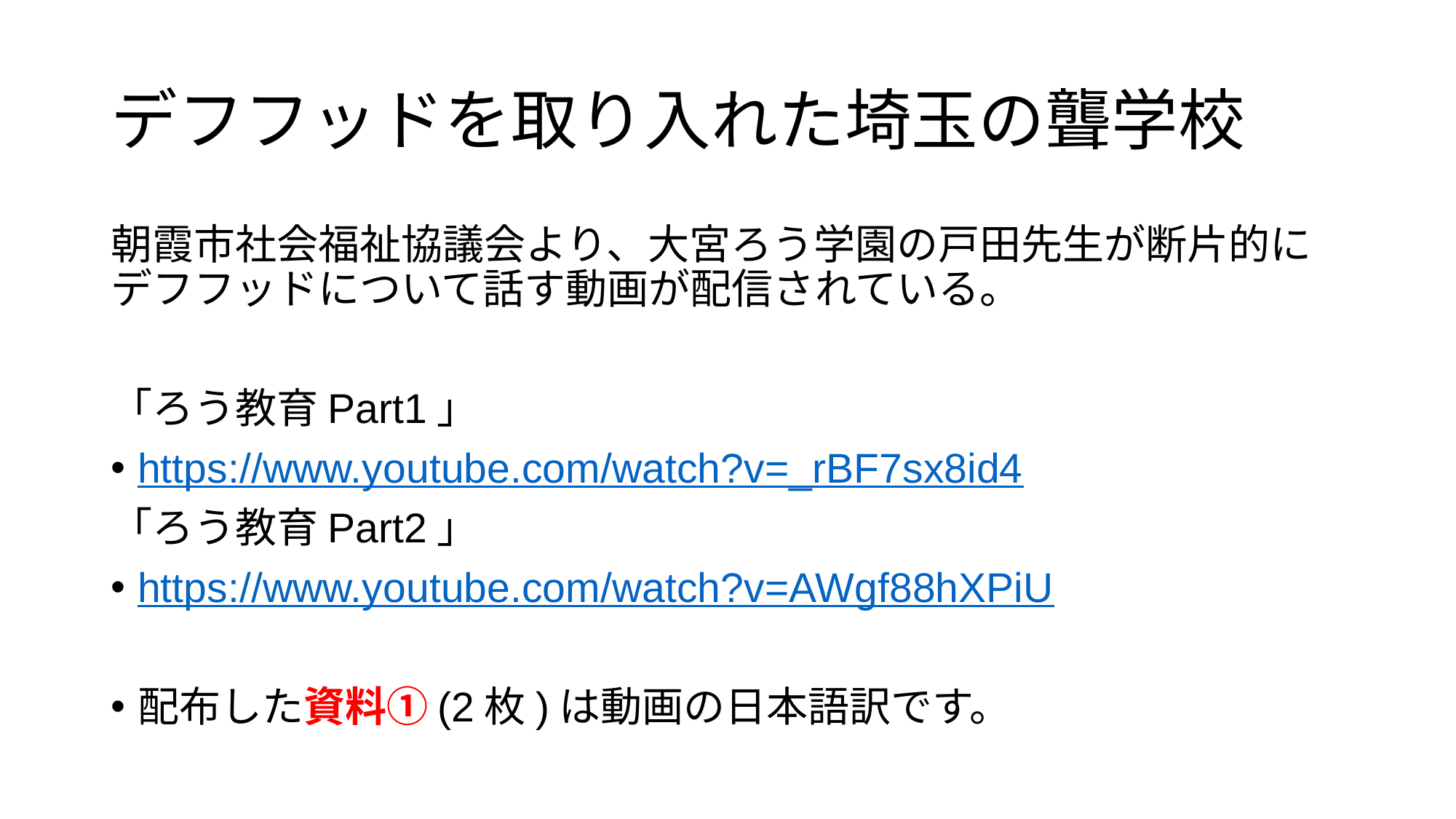

# デフフッドを取り入れた埼玉の聾学校
朝霞市社会福祉協議会より、大宮ろう学園の戸田先生が断片的にデフフッドについて話す動画が配信されている。

「ろう教育Part1」
https://www.youtube.com/watch?v=_rBF7sx8id4
「ろう教育Part2」
https://www.youtube.com/watch?v=AWgf88hXPiU

配布した資料①(2枚)は動画の日本語訳です。